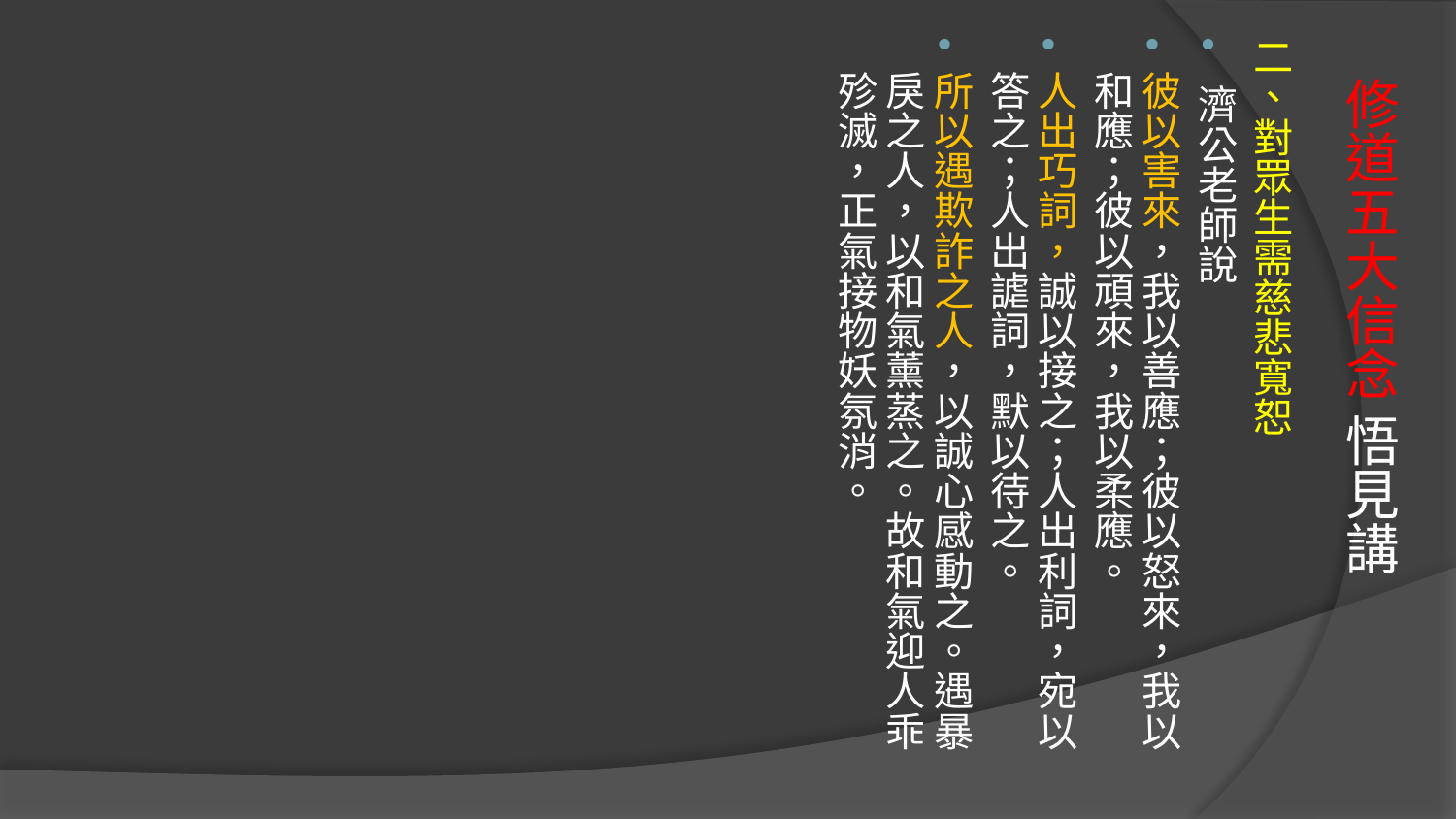

二、對眾生需慈悲寬恕
 濟公老師說
彼以害來，我以善應；彼以怒來，我以和應；彼以頑來，我以柔應。
人出巧詞，誠以接之；人出利詞，宛以答之；人出謔詞，默以待之。
所以遇欺詐之人，以誠心感動之。遇暴戾之人，以和氣薰蒸之。故和氣迎人乖殄滅，正氣接物妖氛消。

# 修道五大信念 悟見講